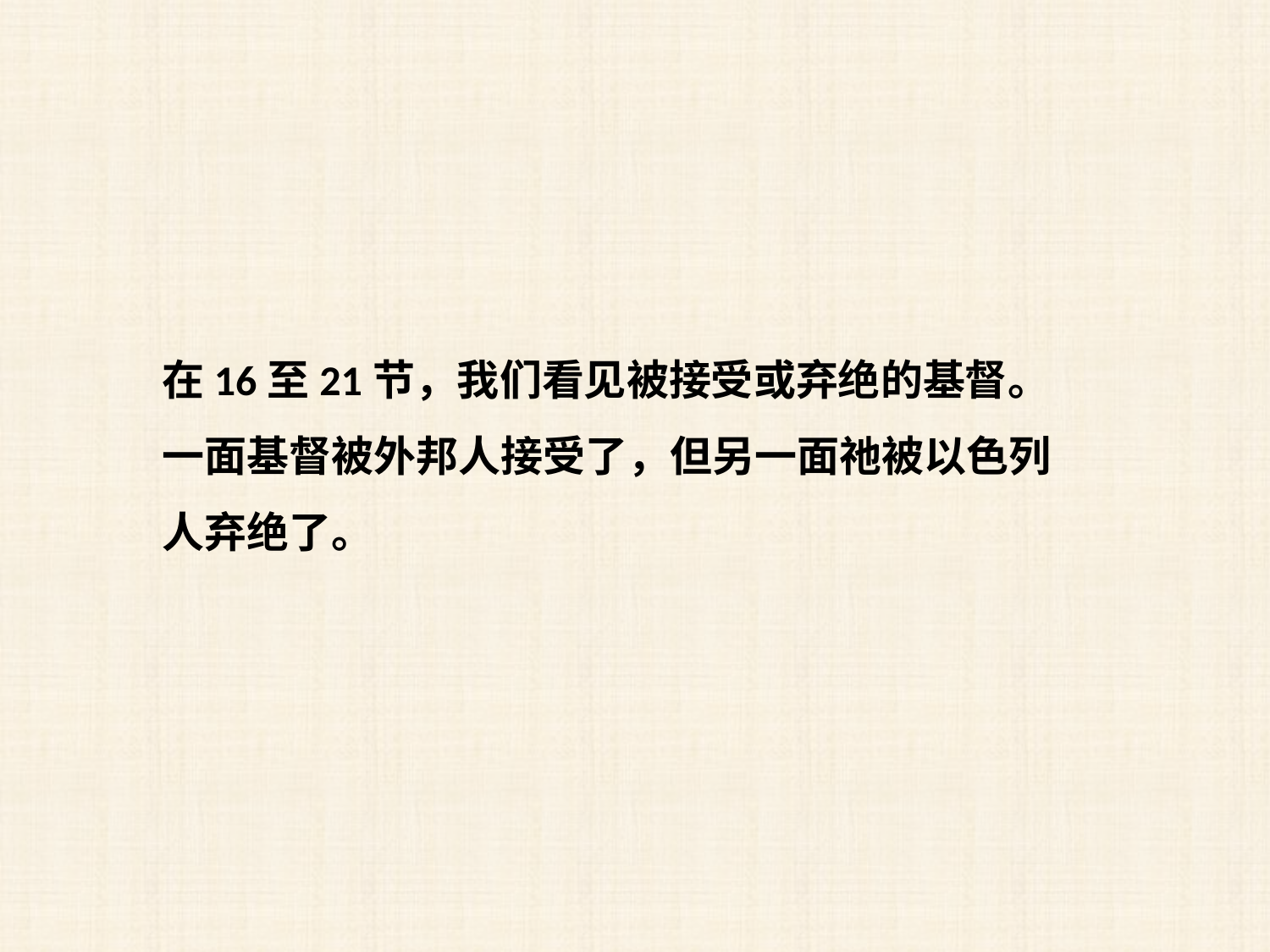

在16至21节，我们看见被接受或弃绝的基督。一面基督被外邦人接受了，但另一面祂被以色列人弃绝了。